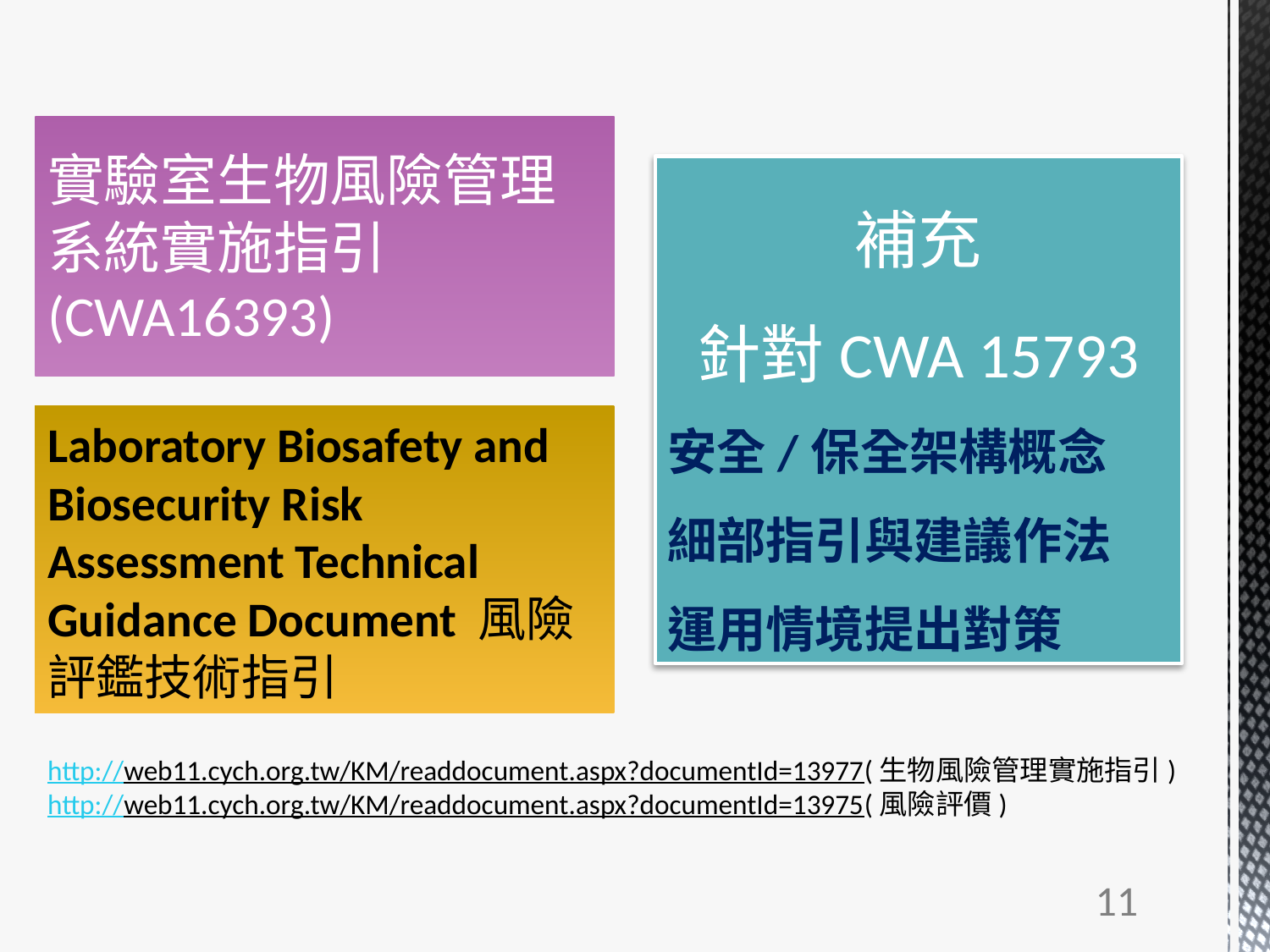

# 實驗室生物風險管理系統實施指引(CWA16393)
補充
針對CWA 15793
安全/保全架構概念
細部指引與建議作法
運用情境提出對策
Laboratory Biosafety and Biosecurity Risk Assessment Technical Guidance Document 風險評鑑技術指引
http://web11.cych.org.tw/KM/readdocument.aspx?documentId=13977(生物風險管理實施指引)
http://web11.cych.org.tw/KM/readdocument.aspx?documentId=13975(風險評價)

11